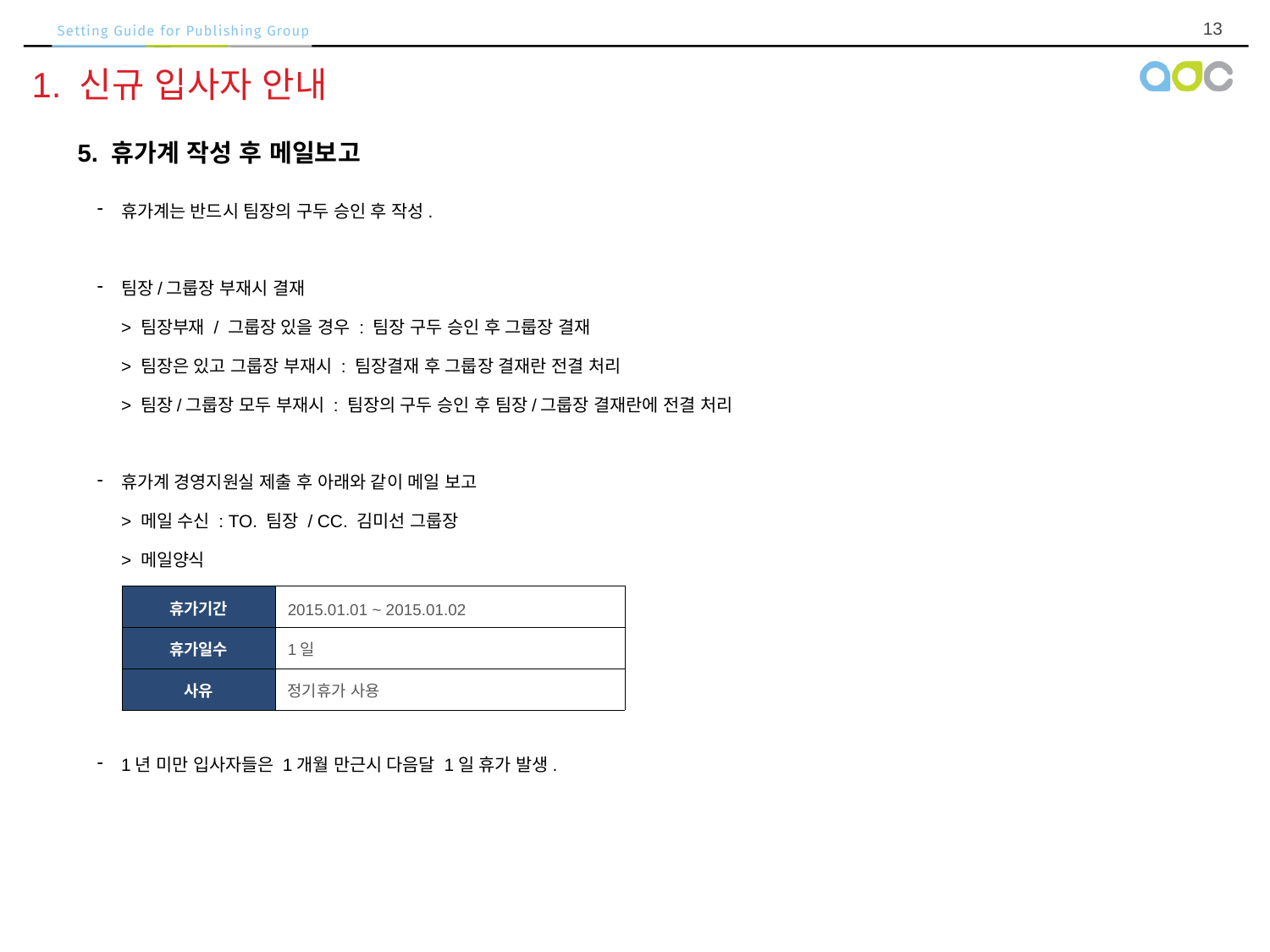

1. 신규 입사자 안내
5. 휴가계 작성 후 메일보고
휴가계는 반드시 팀장의 구두 승인 후 작성.
팀장/그룹장 부재시 결재
> 팀장부재 / 그룹장 있을 경우 : 팀장 구두 승인 후 그룹장 결재
> 팀장은 있고 그룹장 부재시 : 팀장결재 후 그룹장 결재란 전결 처리
> 팀장/그룹장 모두 부재시 : 팀장의 구두 승인 후 팀장/그룹장 결재란에 전결 처리
휴가계 경영지원실 제출 후 아래와 같이 메일 보고
> 메일 수신 : TO. 팀장 / CC. 김미선 그룹장
> 메일양식
| 휴가기간 | 2015.01.01 ~ 2015.01.02 |
| --- | --- |
| 휴가일수 | 1일 |
| 사유 | 정기휴가 사용 |
1년 미만 입사자들은 1개월 만근시 다음달 1일 휴가 발생.